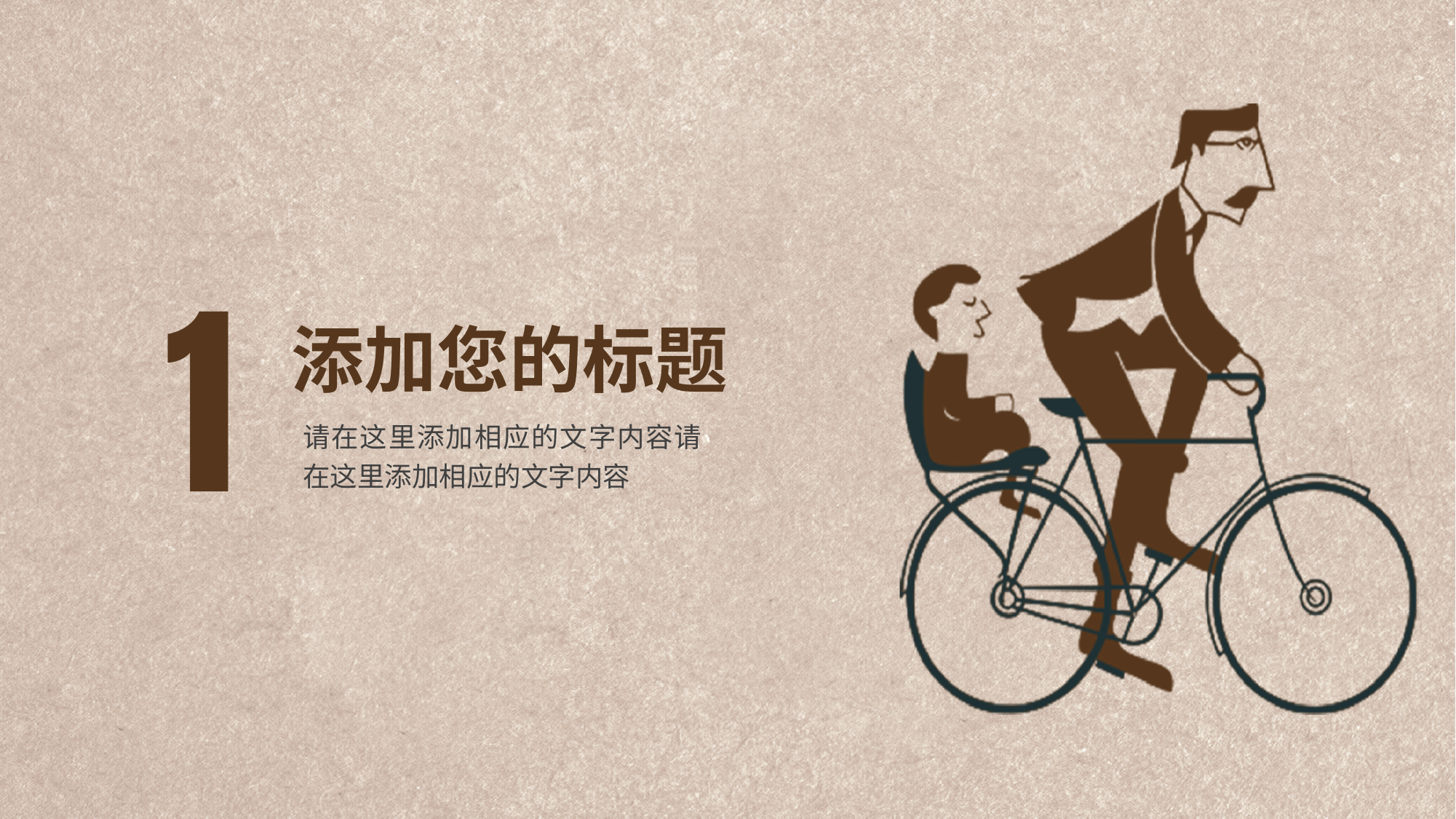

1
添加您的标题
请在这里添加相应的文字内容请在这里添加相应的文字内容